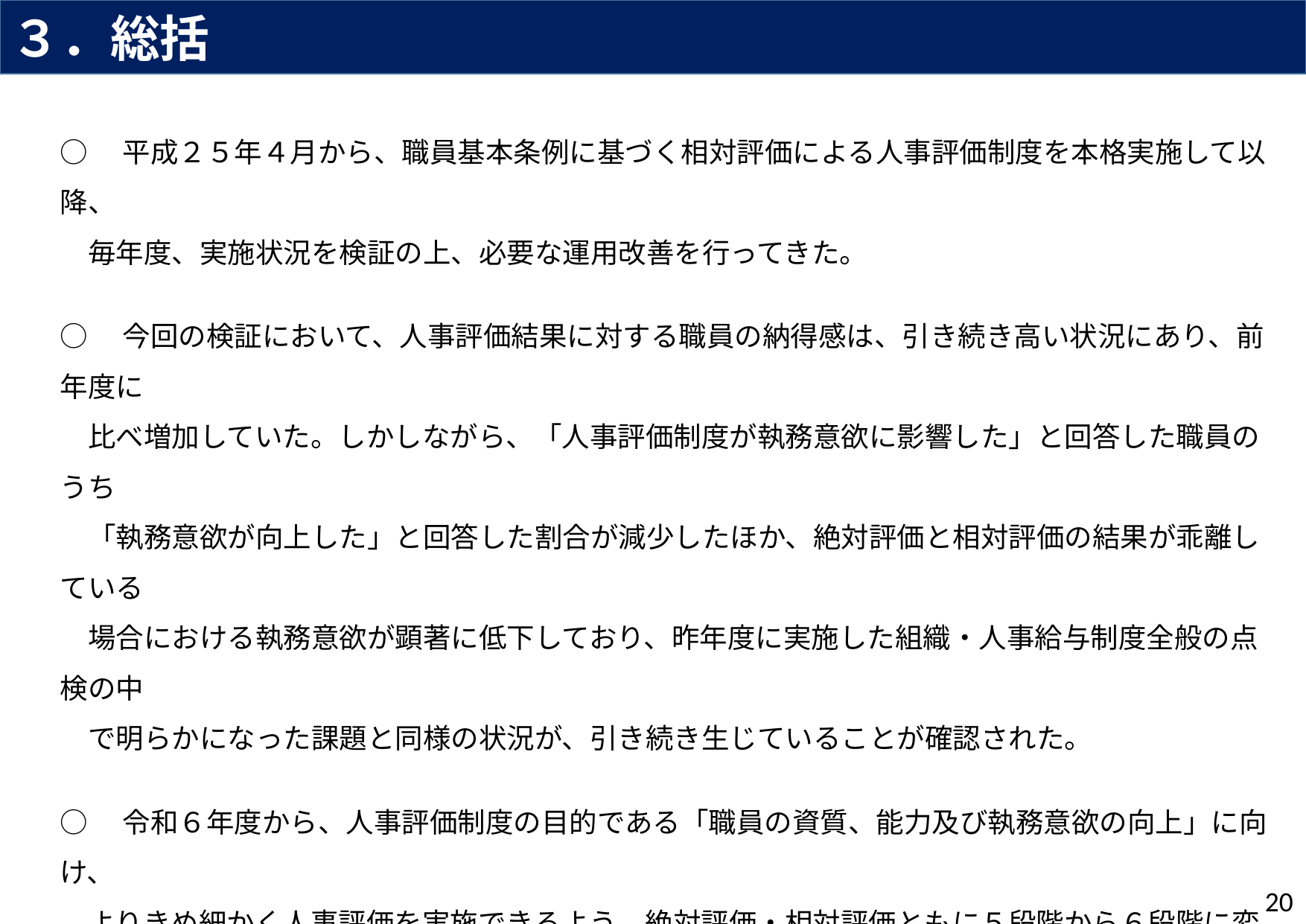

３．総括
○　平成２５年４月から、職員基本条例に基づく相対評価による人事評価制度を本格実施して以降、
　毎年度、実施状況を検証の上、必要な運用改善を行ってきた。

○　今回の検証において、人事評価結果に対する職員の納得感は、引き続き高い状況にあり、前年度に
　比べ増加していた。しかしながら、「人事評価制度が執務意欲に影響した」と回答した職員のうち
　「執務意欲が向上した」と回答した割合が減少したほか、絶対評価と相対評価の結果が乖離している
　場合における執務意欲が顕著に低下しており、昨年度に実施した組織・人事給与制度全般の点検の中
　で明らかになった課題と同様の状況が、引き続き生じていることが確認された。

○　令和６年度から、人事評価制度の目的である「職員の資質、能力及び執務意欲の向上」に向け、
　よりきめ細かく人事評価を実施できるよう、絶対評価・相対評価ともに５段階から６段階に変更するとと
　もに、相対評価の分布割合も変更したほか、被評価者へのフィードバックの機会を増やす等の改善策を
　講じたところ。

○　今後、円滑な制度運用を行うとともに、今回の検証結果を起点とし、制度改善による影響等を注視
　しながら、引き続き、必要な検証等を行っていく。

20